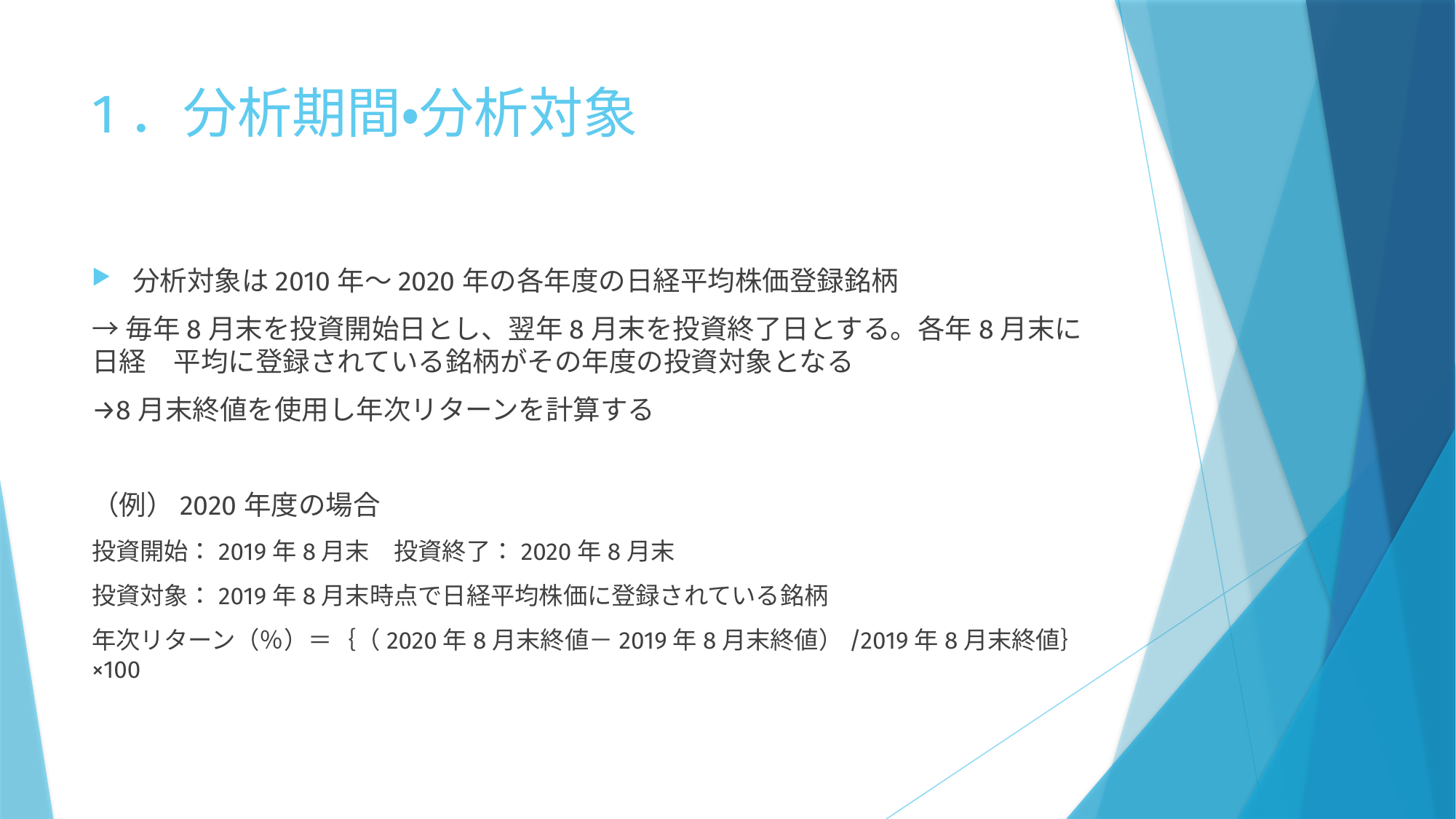

# 1．分析期間・分析対象
分析対象は2010年～2020年の各年度の日経平均株価登録銘柄
→毎年8月末を投資開始日とし、翌年8月末を投資終了日とする。各年8月末に日経　平均に登録されている銘柄がその年度の投資対象となる
→8月末終値を使用し年次リターンを計算する

（例）2020年度の場合
投資開始：2019年8月末　投資終了：2020年8月末
投資対象：2019年8月末時点で日経平均株価に登録されている銘柄
年次リターン（％）＝｛（2020年8月末終値－2019年8月末終値）/2019年8月末終値｝×100